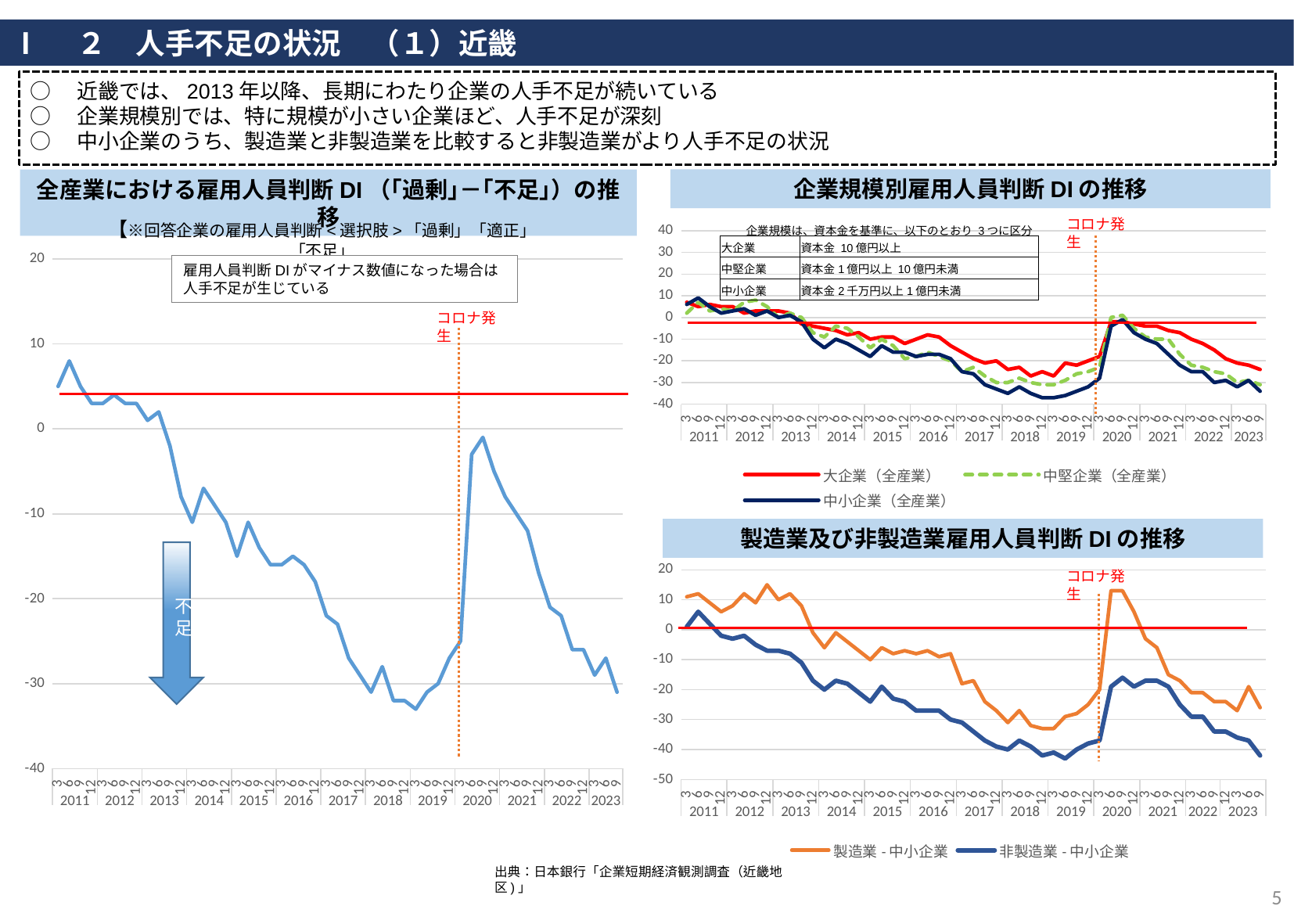

Ⅰ　２　人手不足の状況　（１）近畿
○　近畿では、2013年以降、長期にわたり企業の人手不足が続いている
○　企業規模別では、特に規模が小さい企業ほど、人手不足が深刻
○　中小企業のうち、製造業と非製造業を比較すると非製造業がより人手不足の状況
企業規模別雇用人員判断DIの推移
全産業における雇用人員判断DI（｢過剰｣－｢不足｣）の推移
コロナ発生
【※回答企業の雇用人員判断<選択肢>「過剰」「適正」「不足」
不足

### Chart

| Category | 大企業（全産業） | 中堅企業（全産業） | 中小企業（全産業） |
|---|---|---|---|
| 3 | 7.0 | 2.0 | 6.0 |
| 6 | 5.0 | 7.0 | 9.0 |
| 9 | 6.0 | 3.0 | 5.0 |
| 12 | 5.0 | 4.0 | 2.0 |
| 3 | 5.0 | 3.0 | 3.0 |
| 6 | 2.0 | 7.0 | 4.0 |
| 9 | 3.0 | 8.0 | 1.0 |
| 12 | 3.0 | 5.0 | 3.0 |
| 3 | 3.0 | 0.0 | 0.0 |
| 6 | 2.0 | 2.0 | 1.0 |
| 9 | -3.0 | 0.0 | -2.0 |
| 12 | -4.0 | -7.0 | -10.0 |
| 3 | -5.0 | -9.0 | -14.0 |
| 6 | -6.0 | -4.0 | -10.0 |
| 9 | -8.0 | -5.0 | -12.0 |
| 12 | -7.0 | -9.0 | -15.0 |
| 3 | -10.0 | -14.0 | -18.0 |
| 6 | -9.0 | -10.0 | -13.0 |
| 9 | -9.0 | -13.0 | -16.0 |
| 12 | -12.0 | -19.0 | -16.0 |
| 3 | -10.0 | -18.0 | -18.0 |
| 6 | -8.0 | -16.0 | -17.0 |
| 9 | -9.0 | -18.0 | -17.0 |
| 12 | -13.0 | -20.0 | -19.0 |
| 3 | -16.0 | -25.0 | -25.0 |
| 6 | -19.0 | -23.0 | -26.0 |
| 9 | -21.0 | -27.0 | -31.0 |
| 12 | -20.0 | -30.0 | -33.0 |
| 3 | -24.0 | -30.0 | -35.0 |
| 6 | -23.0 | -28.0 | -32.0 |
| 9 | -27.0 | -30.0 | -35.0 |
| 12 | -25.0 | -31.0 | -37.0 |
| 3 | -27.0 | -31.0 | -37.0 |
| 6 | -21.0 | -29.0 | -36.0 |
| 9 | -22.0 | -26.0 | -34.0 |
| 12 | -20.0 | -25.0 | -32.0 |
| 3 | -18.0 | -23.0 | -28.0 |
| 6 | -2.0 | 0.0 | -4.0 |
| 9 | -2.0 | 1.0 | -1.0 |
| 12 | -3.0 | -5.0 | -7.0 |
| 3 | -4.0 | -9.0 | -10.0 |
| 6 | -4.0 | -10.0 | -12.0 |
| 9 | -6.0 | -10.0 | -17.0 |
| 12 | -7.0 | -17.0 | -22.0 |
| 3 | -10.0 | -22.0 | -25.0 |
| 6 | -12.0 | -23.0 | -25.0 |
| 9 | -15.0 | -25.0 | -30.0 |
| 12 | -19.0 | -26.0 | -29.0 |
| 3 | -21.0 | -30.0 | -32.0 |
| 6 | -22.0 | -29.0 | -29.0 |
| 9 | -24.0 | -31.0 | -34.0 |
| 企業規模は、資本金を基準に、以下のとおり 3つに区分 |  |  |
| --- | --- | --- |
|  | 大企業 | 資本金 10億円以上 |
|  | 中堅企業 | 資本金1億円以上 10億円未満 |
|  | 中小企業 | 資本金2千万円以上1億円未満 |

### Chart

| Category | 全産業-全規模 |
|---|---|
| 3 | 5.0 |
| 6 | 8.0 |
| 9 | 5.0 |
| 12 | 3.0 |
| 3 | 3.0 |
| 6 | 4.0 |
| 9 | 3.0 |
| 12 | 3.0 |
| 3 | 1.0 |
| 6 | 2.0 |
| 9 | -2.0 |
| 12 | -8.0 |
| 3 | -11.0 |
| 6 | -7.0 |
| 9 | -9.0 |
| 12 | -11.0 |
| 3 | -15.0 |
| 6 | -11.0 |
| 9 | -14.0 |
| 12 | -16.0 |
| 3 | -16.0 |
| 6 | -15.0 |
| 9 | -16.0 |
| 12 | -18.0 |
| 3 | -22.0 |
| 6 | -23.0 |
| 9 | -27.0 |
| 12 | -29.0 |
| 3 | -31.0 |
| 6 | -28.0 |
| 9 | -32.0 |
| 12 | -32.0 |
| 3 | -33.0 |
| 6 | -31.0 |
| 9 | -30.0 |
| 12 | -27.0 |
| 3 | -25.0 |
| 6 | -3.0 |
| 9 | -1.0 |
| 12 | -5.0 |
| 3 | -8.0 |
| 6 | -10.0 |
| 9 | -12.0 |
| 12 | -17.0 |
| 3 | -21.0 |
| 6 | -22.0 |
| 9 | -26.0 |
| 12 | -26.0 |
| 3 | -29.0 |
| 6 | -27.0 |
| 9 | -31.0 |
雇用人員判断DIがマイナス数値になった場合は
人手不足が生じている
コロナ発生
製造業及び非製造業雇用人員判断DIの推移

### Chart

| Category | 製造業-中小企業 | 非製造業-中小企業 |
|---|---|---|
| 3 | 11.0 | 1.0 |
| 6 | 12.0 | 6.0 |
| 9 | 9.0 | 2.0 |
| 12 | 6.0 | -2.0 |
| 3 | 8.0 | -3.0 |
| 6 | 12.0 | -2.0 |
| 9 | 9.0 | -5.0 |
| 12 | 15.0 | -7.0 |
| 3 | 10.0 | -7.0 |
| 6 | 12.0 | -8.0 |
| 9 | 8.0 | -11.0 |
| 12 | -1.0 | -17.0 |
| 3 | -6.0 | -20.0 |
| 6 | -1.0 | -17.0 |
| 9 | -4.0 | -18.0 |
| 12 | -7.0 | -21.0 |
| 3 | -10.0 | -24.0 |
| 6 | -6.0 | -19.0 |
| 9 | -8.0 | -23.0 |
| 12 | -7.0 | -24.0 |
| 3 | -8.0 | -27.0 |
| 6 | -7.0 | -27.0 |
| 9 | -9.0 | -27.0 |
| 12 | -8.0 | -30.0 |
| 3 | -18.0 | -31.0 |
| 6 | -17.0 | -34.0 |
| 9 | -24.0 | -37.0 |
| 12 | -27.0 | -39.0 |
| 3 | -31.0 | -40.0 |
| 6 | -27.0 | -37.0 |
| 9 | -32.0 | -39.0 |
| 12 | -33.0 | -42.0 |
| 3 | -33.0 | -41.0 |
| 6 | -29.0 | -43.0 |
| 9 | -28.0 | -40.0 |
| 12 | -25.0 | -38.0 |
| 3 | -20.0 | -37.0 |
| 6 | 13.0 | -19.0 |
| 9 | 13.0 | -16.0 |
| 12 | 6.0 | -19.0 |
| 3 | -3.0 | -17.0 |
| 6 | -6.0 | -17.0 |
| 9 | -15.0 | -19.0 |
| 12 | -17.0 | -25.0 |
| 3 | -21.0 | -29.0 |
| 6 | -21.0 | -29.0 |
| 9 | -24.0 | -34.0 |
| 12 | -24.0 | -34.0 |
| 3 | -27.0 | -36.0 |
| 6 | -19.0 | -37.0 |
| 9 | -26.0 | -42.0 |
コロナ発生
出典：日本銀行「企業短期経済観測調査（近畿地区)」
5